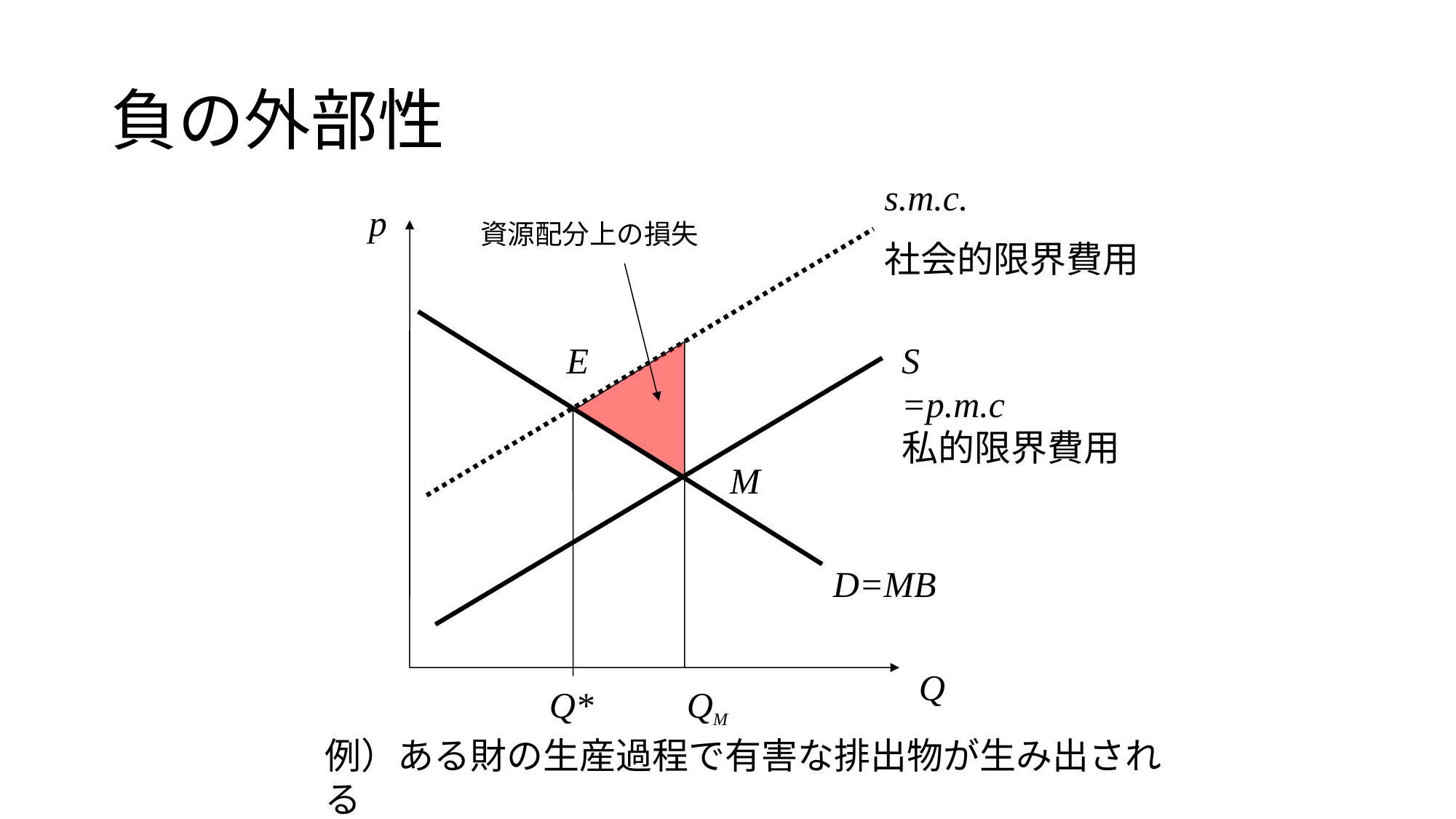

# 負の外部性
s.m.c.
社会的限界費用
p
資源配分上の損失

E
S
=p.m.c
私的限界費用

M

D=MB
Q

Q*
QM
例）ある財の生産過程で有害な排出物が生み出される